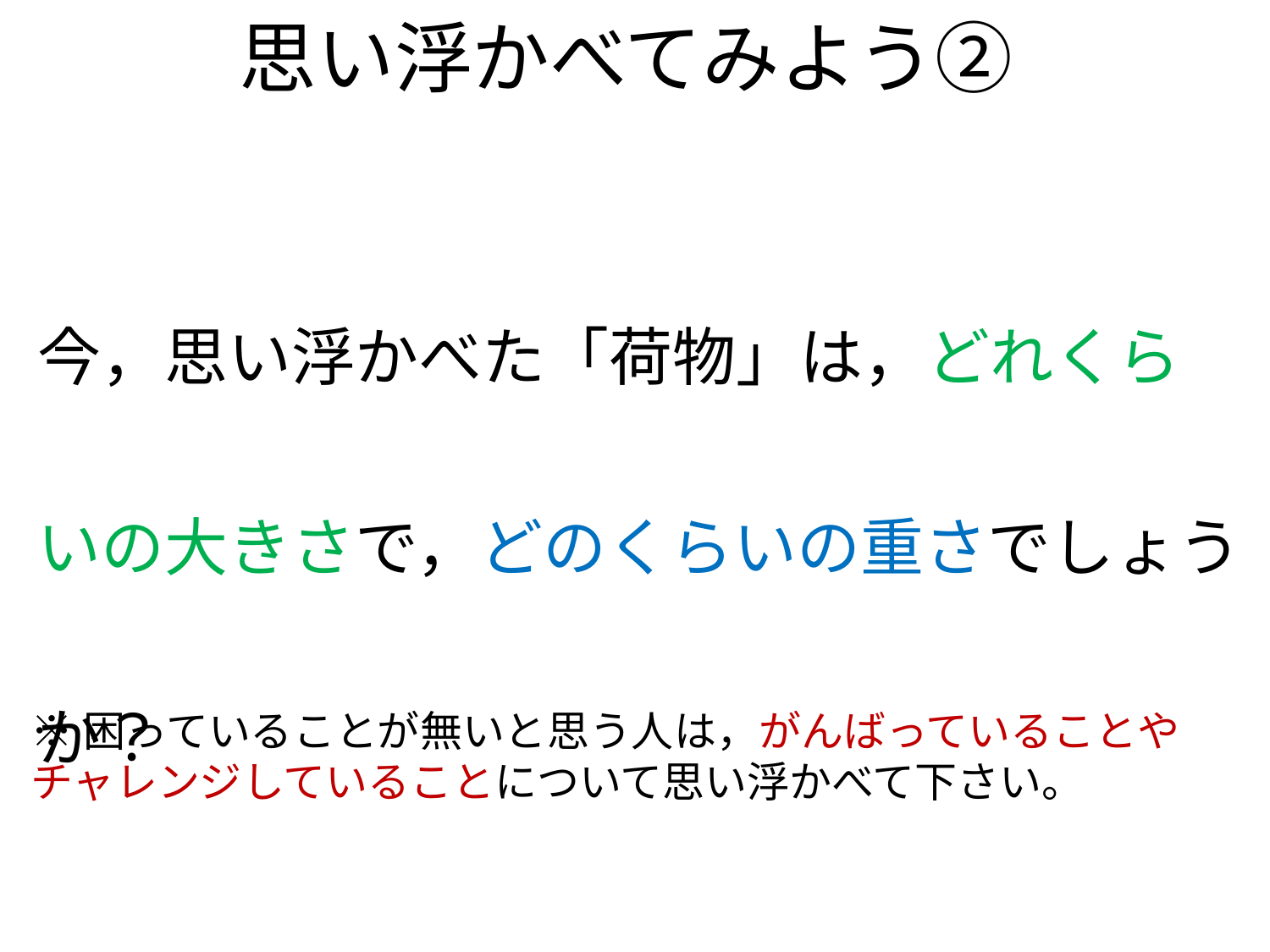

# 思い浮かべてみよう②
今，思い浮かべた「荷物」は，どれくらいの大きさで，どのくらいの重さでしょうか？
※困っていることが無いと思う人は，がんばっていることや
チャレンジしていることについて思い浮かべて下さい。